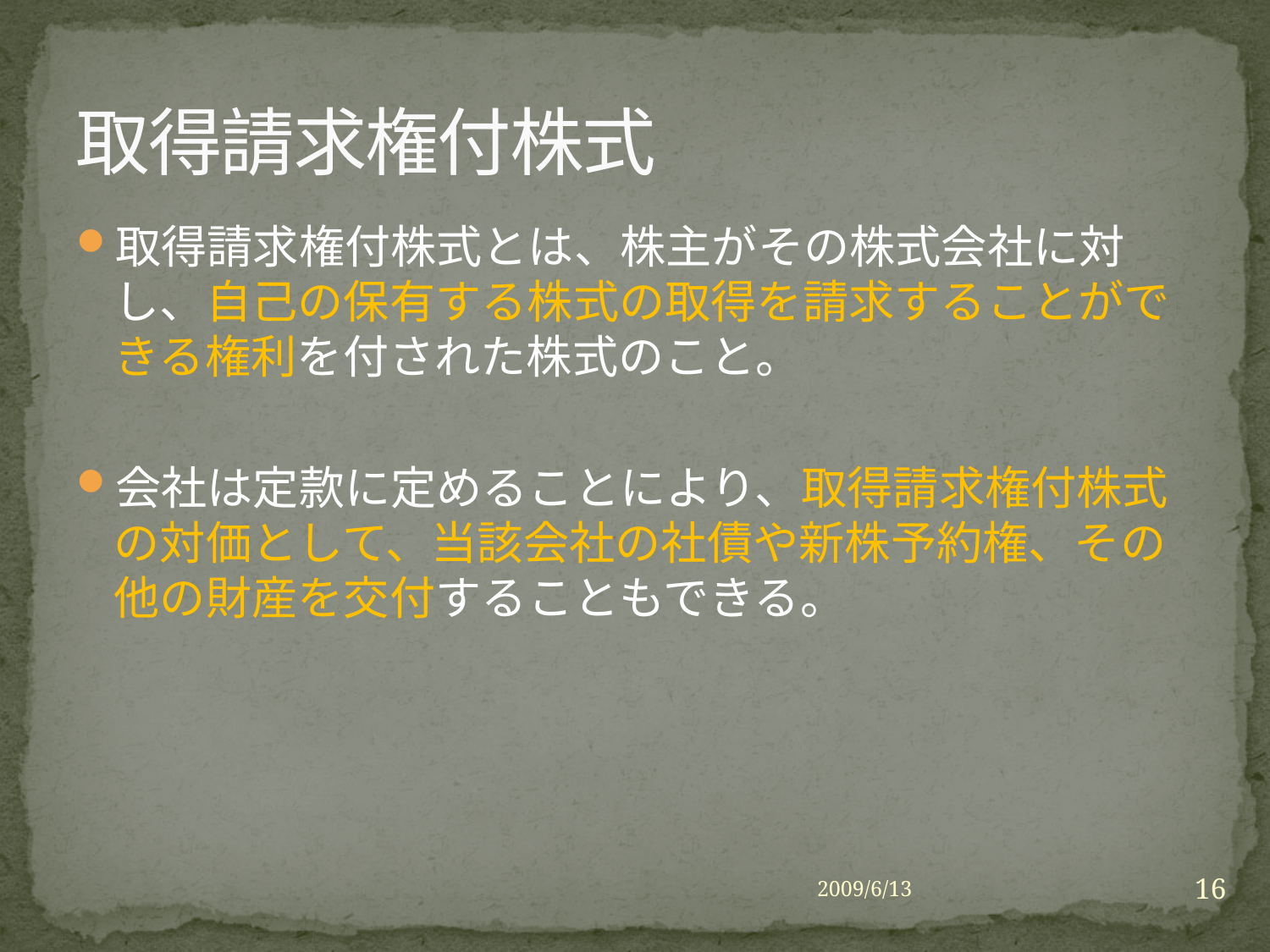

# 取得請求権付株式
取得請求権付株式とは、株主がその株式会社に対し、自己の保有する株式の取得を請求することができる権利を付された株式のこと。

会社は定款に定めることにより、取得請求権付株式の対価として、当該会社の社債や新株予約権、その他の財産を交付することもできる。
16
2009/6/13